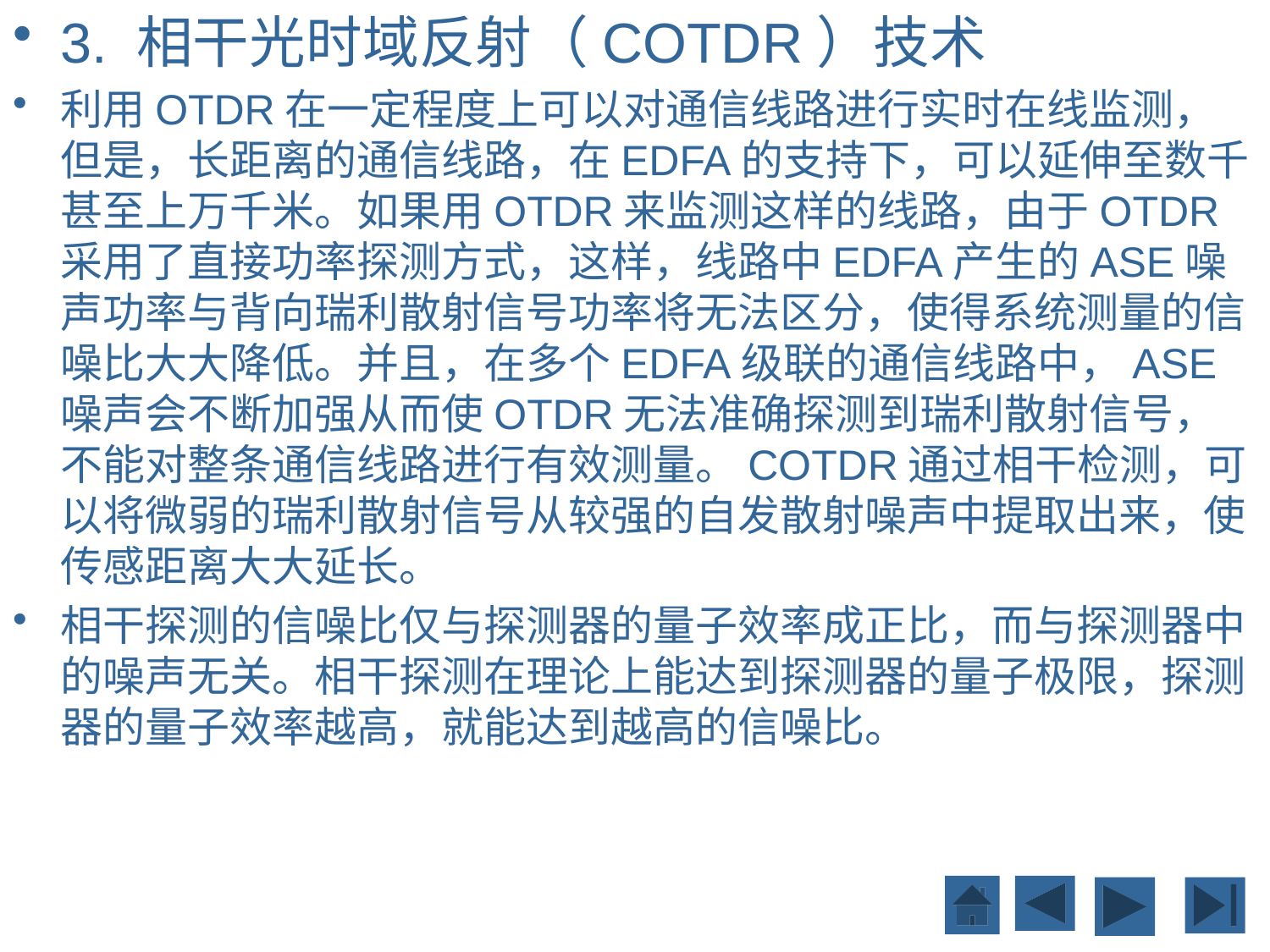

3. 相干光时域反射（COTDR）技术
利用OTDR在一定程度上可以对通信线路进行实时在线监测，但是，长距离的通信线路，在EDFA的支持下，可以延伸至数千甚至上万千米。如果用OTDR来监测这样的线路，由于OTDR采用了直接功率探测方式，这样，线路中EDFA产生的ASE噪声功率与背向瑞利散射信号功率将无法区分，使得系统测量的信噪比大大降低。并且，在多个EDFA级联的通信线路中，ASE噪声会不断加强从而使OTDR无法准确探测到瑞利散射信号，不能对整条通信线路进行有效测量。COTDR通过相干检测，可以将微弱的瑞利散射信号从较强的自发散射噪声中提取出来，使传感距离大大延长。
相干探测的信噪比仅与探测器的量子效率成正比，而与探测器中的噪声无关。相干探测在理论上能达到探测器的量子极限，探测器的量子效率越高，就能达到越高的信噪比。